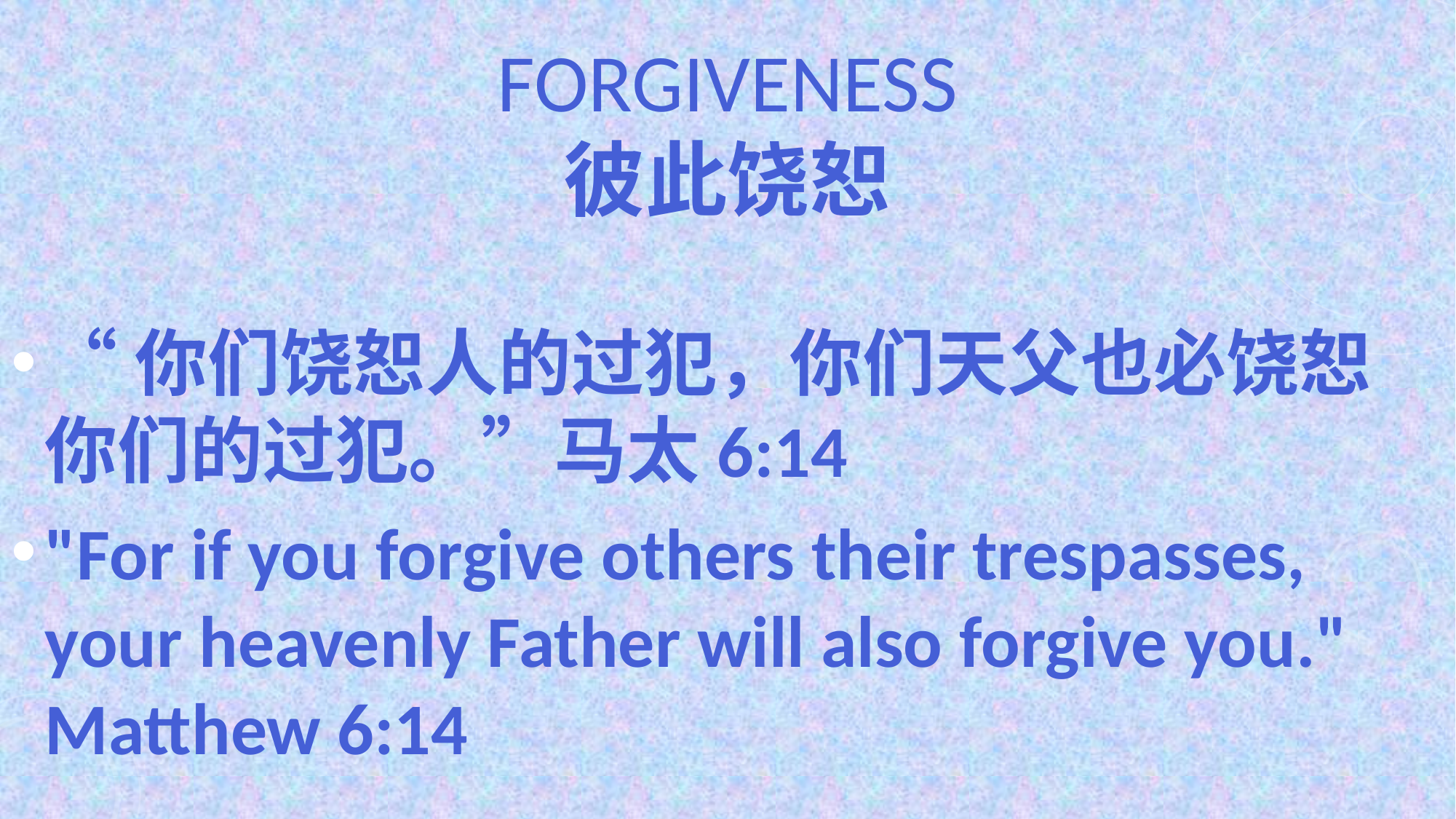

# Forgiveness 彼此饶恕
“你们饶恕人的过犯，你们天父也必饶恕你们的过犯。”马太6:14
"For if you forgive others their trespasses, your heavenly Father will also forgive you." Matthew 6:14